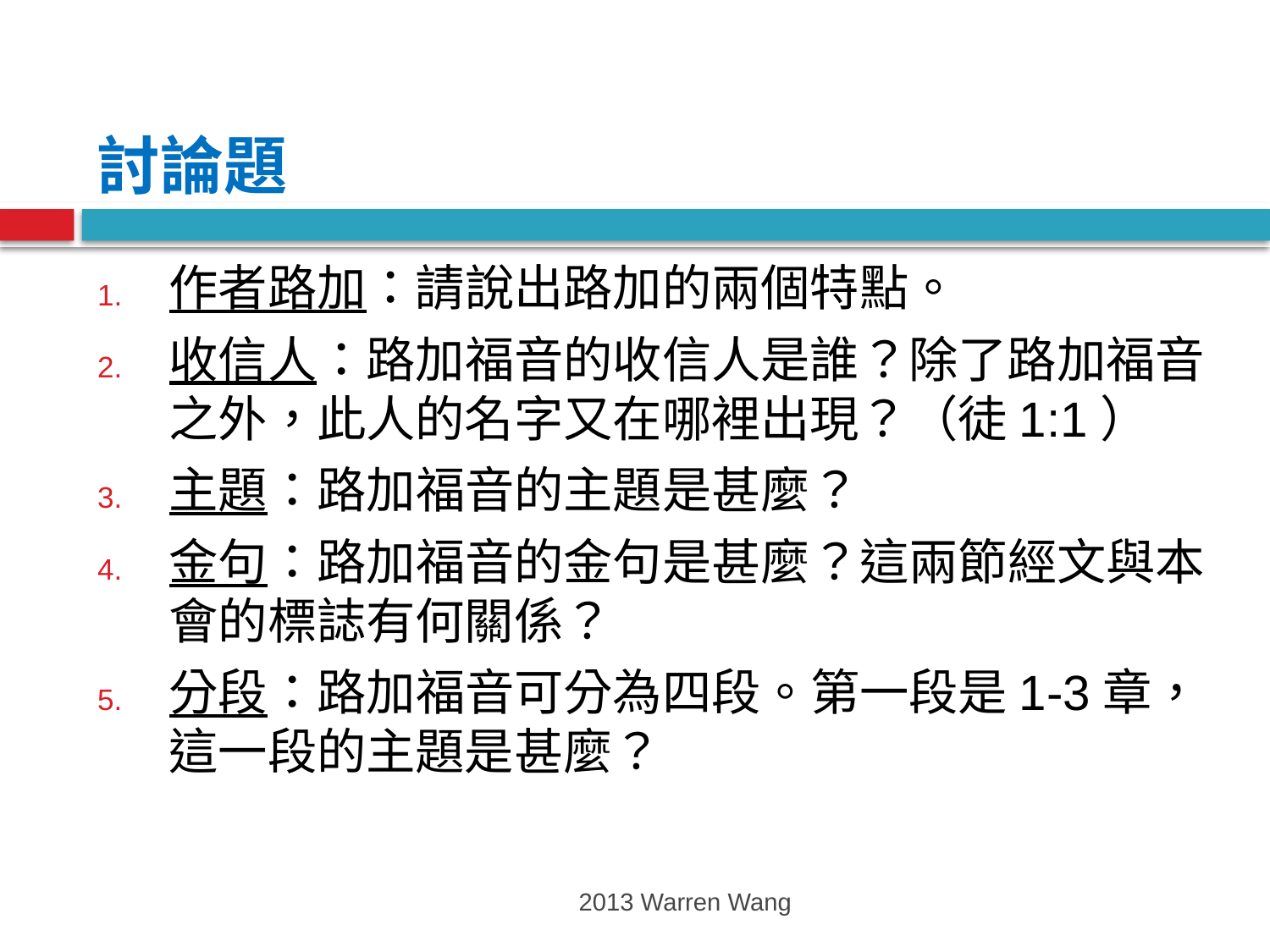

# 討論題
作者路加：請說出路加的兩個特點。
收信人：路加福音的收信人是誰？除了路加福音之外，此人的名字又在哪裡出現？（徒1:1）
主題：路加福音的主題是甚麼？
金句：路加福音的金句是甚麼？這兩節經文與本會的標誌有何關係？
分段：路加福音可分為四段。第一段是1-3章，這一段的主題是甚麼？

2013 Warren Wang